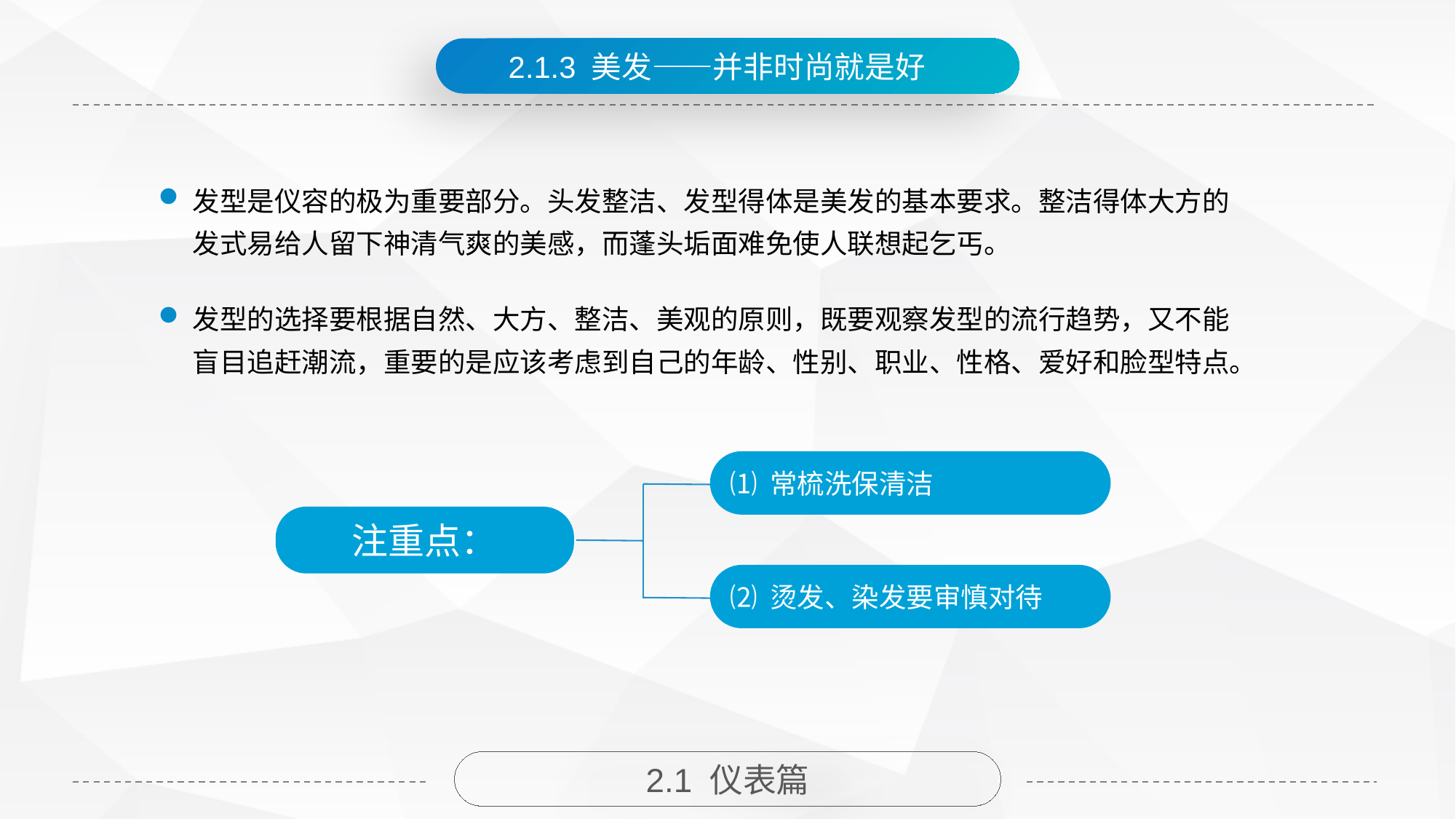

2.1.3 美发——并非时尚就是好
发型是仪容的极为重要部分。头发整洁、发型得体是美发的基本要求。整洁得体大方的发式易给人留下神清气爽的美感，而蓬头垢面难免使人联想起乞丐。
发型的选择要根据自然、大方、整洁、美观的原则，既要观察发型的流行趋势，又不能盲目追赶潮流，重要的是应该考虑到自己的年龄、性别、职业、性格、爱好和脸型特点。
⑴ 常梳洗保清洁
注重点：
⑵ 烫发、染发要审慎对待
2.1 仪表篇